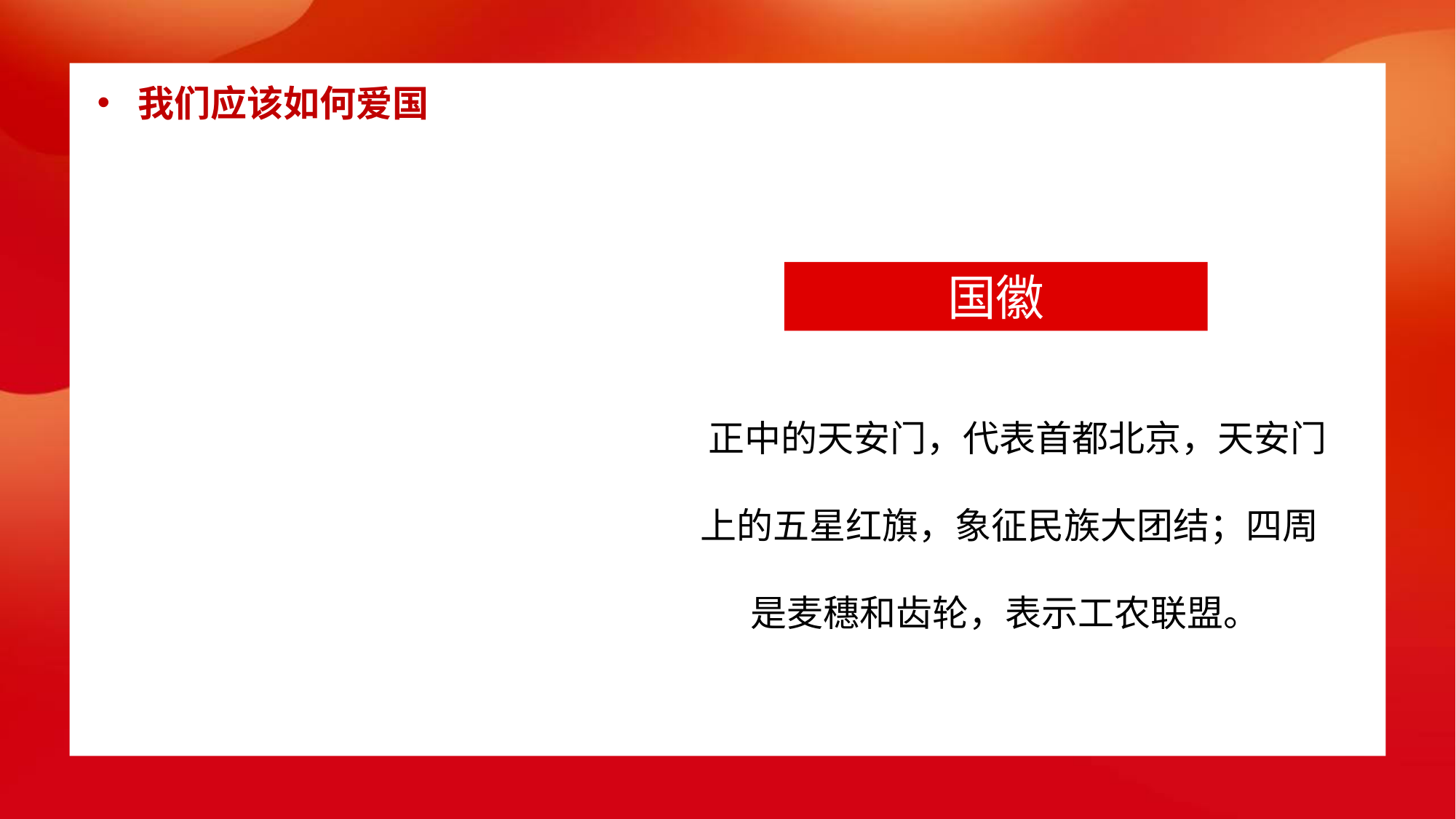

我们应该如何爱国
国徽
 正中的天安门，代表首都北京，天安门上的五星红旗，象征民族大团结；四周是麦穗和齿轮，表示工农联盟。